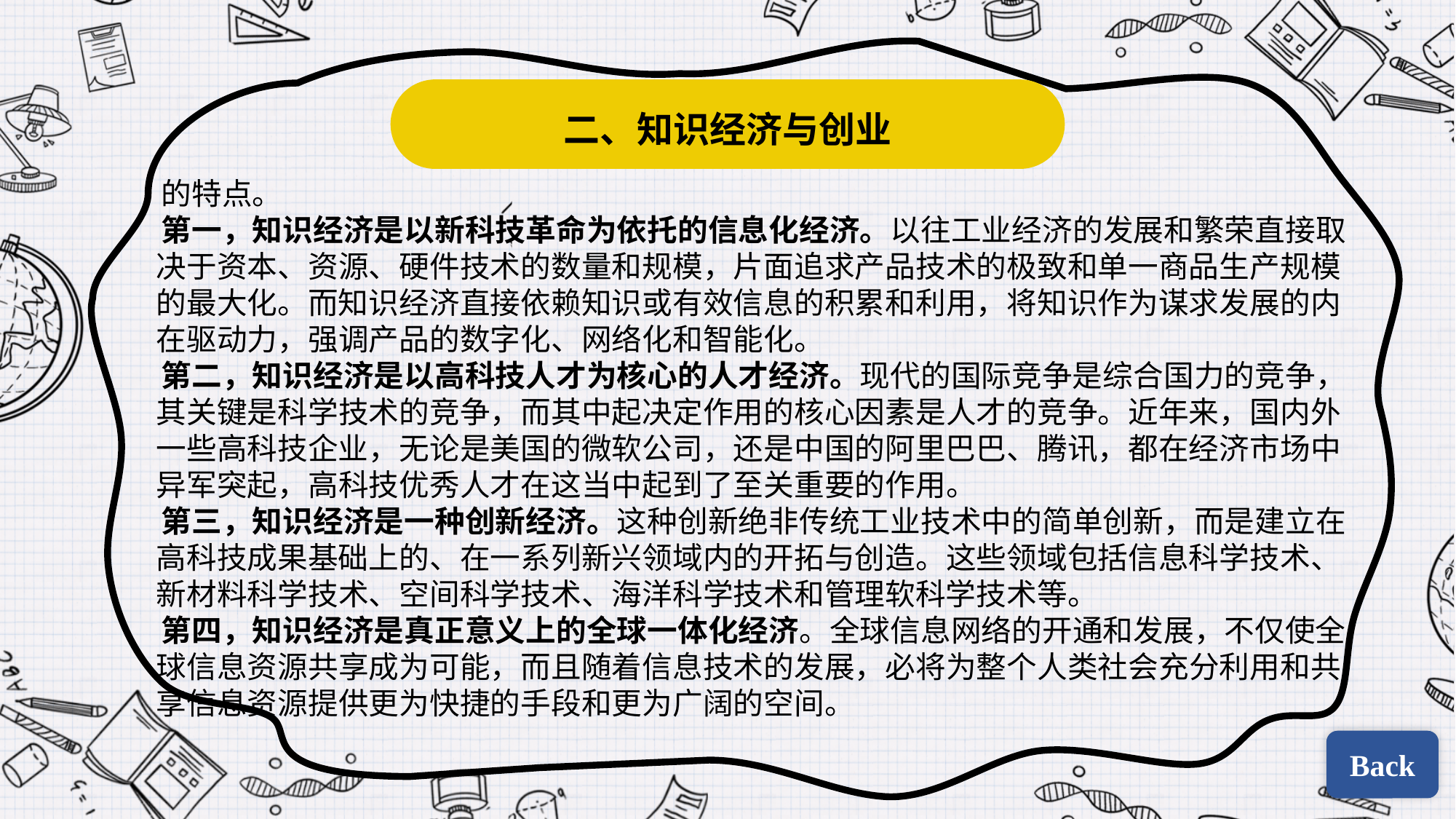

二、知识经济与创业
的特点。
第一，知识经济是以新科技革命为依托的信息化经济。以往工业经济的发展和繁荣直接取决于资本、资源、硬件技术的数量和规模，片面追求产品技术的极致和单一商品生产规模的最大化。而知识经济直接依赖知识或有效信息的积累和利用，将知识作为谋求发展的内在驱动力，强调产品的数字化、网络化和智能化。
第二，知识经济是以高科技人才为核心的人才经济。现代的国际竞争是综合国力的竞争，其关键是科学技术的竞争，而其中起决定作用的核心因素是人才的竞争。近年来，国内外一些高科技企业，无论是美国的微软公司，还是中国的阿里巴巴、腾讯，都在经济市场中异军突起，高科技优秀人才在这当中起到了至关重要的作用。
第三，知识经济是一种创新经济。这种创新绝非传统工业技术中的简单创新，而是建立在高科技成果基础上的、在一系列新兴领域内的开拓与创造。这些领域包括信息科学技术、新材料科学技术、空间科学技术、海洋科学技术和管理软科学技术等。
第四，知识经济是真正意义上的全球一体化经济。全球信息网络的开通和发展，不仅使全球信息资源共享成为可能，而且随着信息技术的发展，必将为整个人类社会充分利用和共享信息资源提供更为快捷的手段和更为广阔的空间。
dddddddd

Back